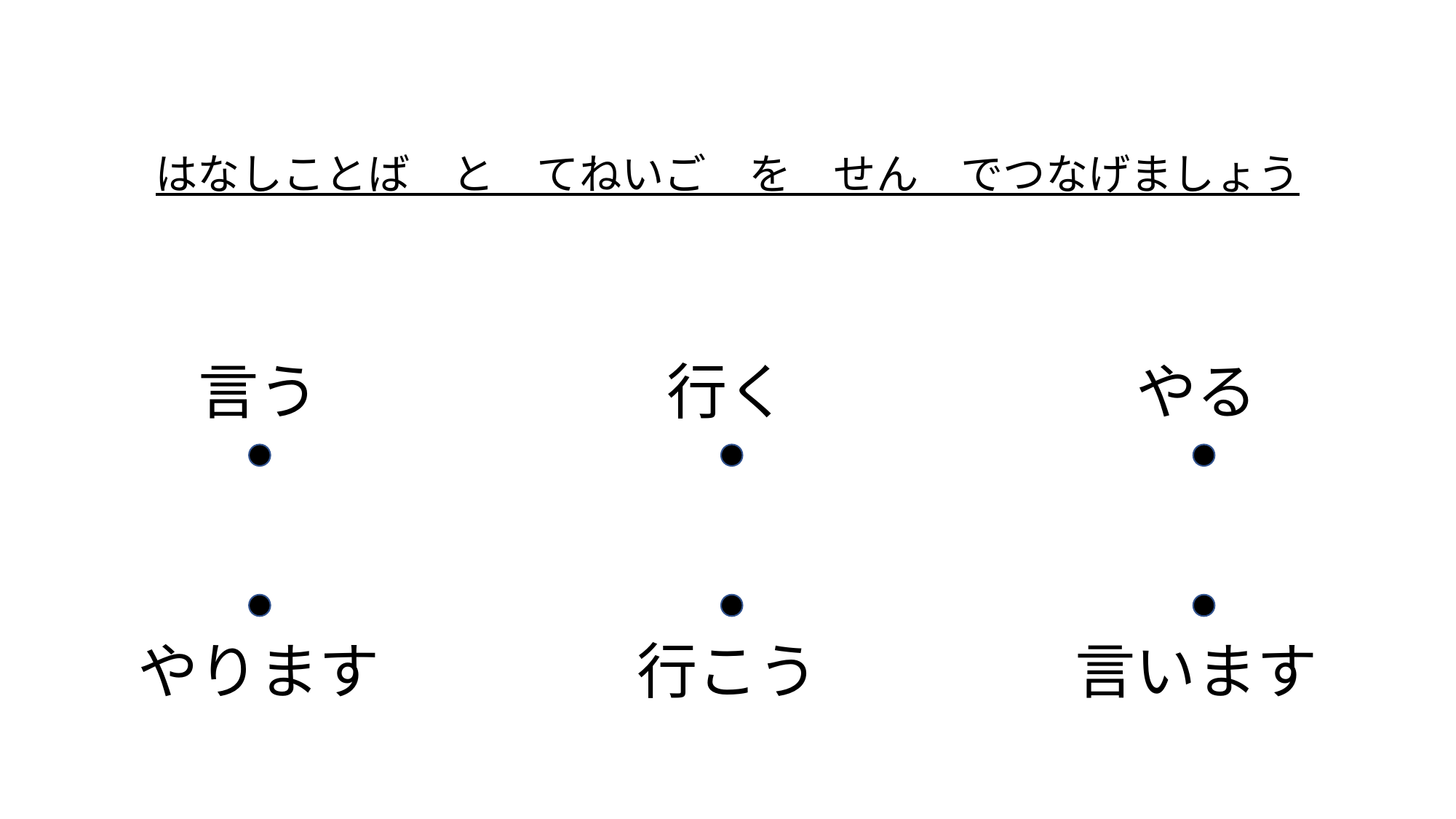

はなしことば　と　てねいご　を　せん　でつなげましょう
言う
行く
やる

やります
行こう
言います